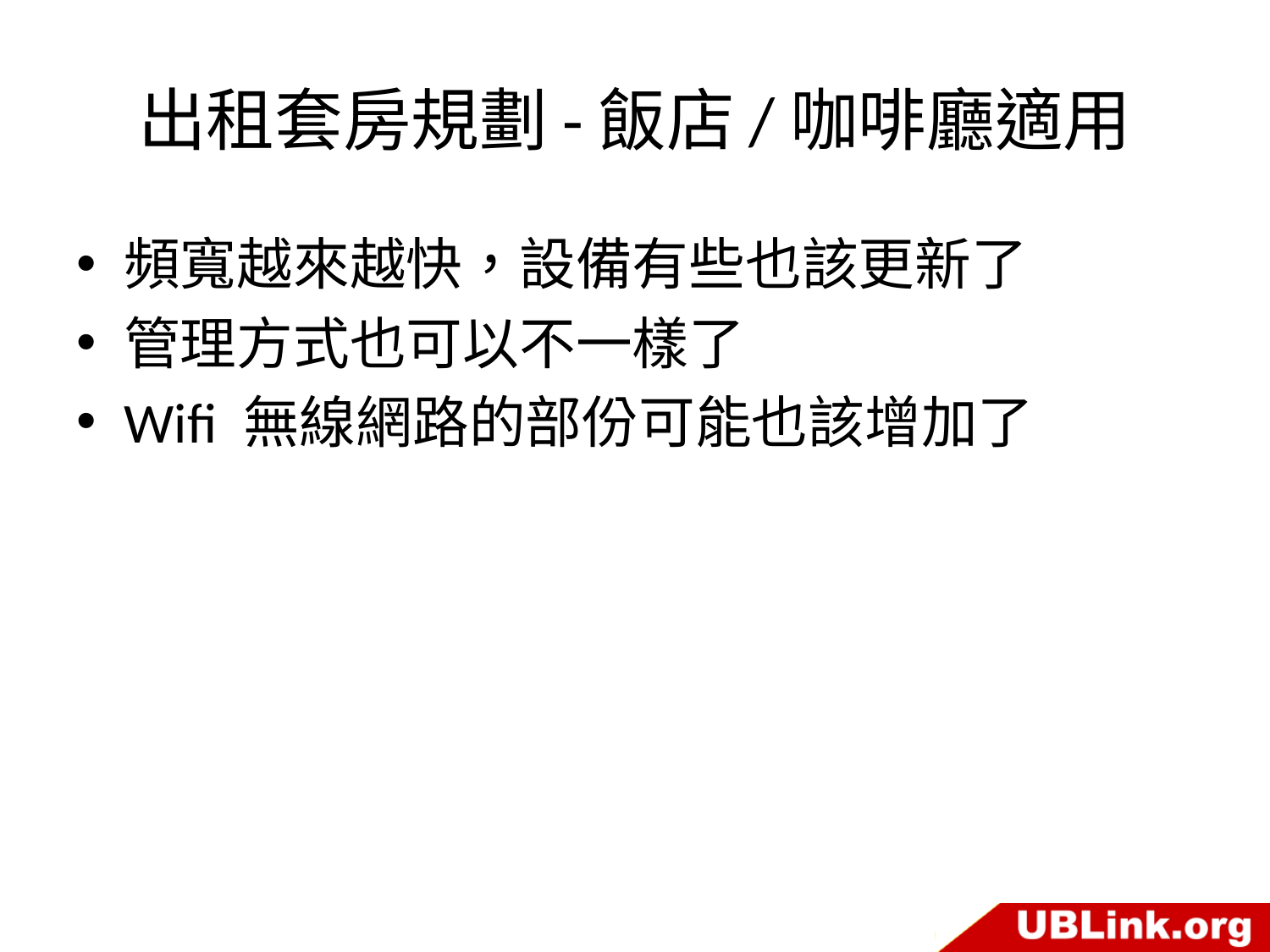

# 出租套房規劃-飯店/咖啡廳適用
頻寬越來越快，設備有些也該更新了
管理方式也可以不一樣了
Wifi 無線網路的部份可能也該增加了